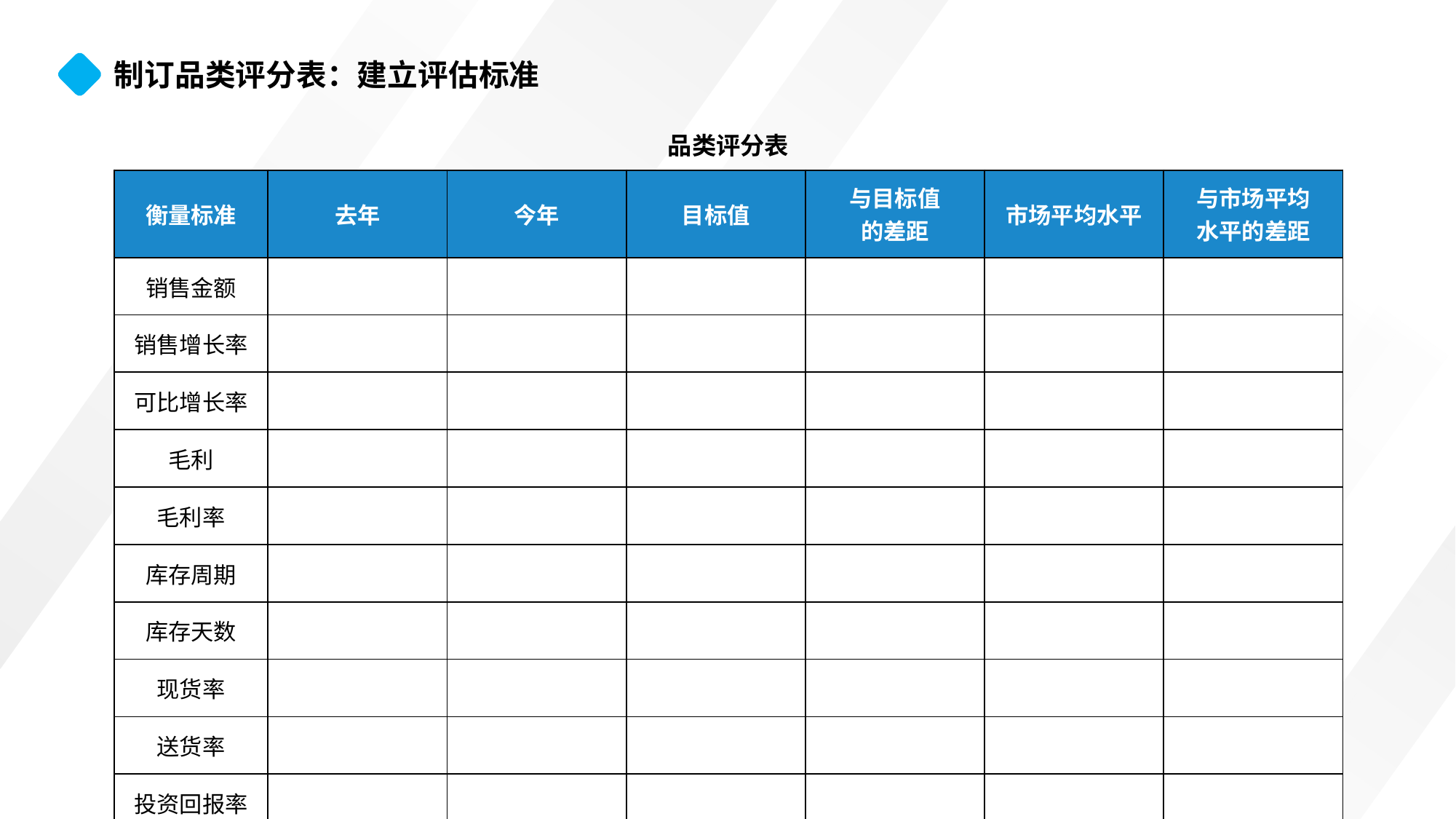

制订品类评分表：建立评估标准

品类评分表
| 衡量标准 | 去年 | 今年 | 目标值 | 与目标值 的差距 | 市场平均水平 | 与市场平均 水平的差距 |
| --- | --- | --- | --- | --- | --- | --- |
| 销售金额 |  |  |  |  |  |  |
| 销售增长率 |  |  |  |  |  |  |
| 可比增长率 |  |  |  |  |  |  |
| 毛利 |  |  |  |  |  |  |
| 毛利率 |  |  |  |  |  |  |
| 库存周期 |  |  |  |  |  |  |
| 库存天数 |  |  |  |  |  |  |
| 现货率 |  |  |  |  |  |  |
| 送货率 |  |  |  |  |  |  |
| 投资回报率 |  |  |  |  |  |  |